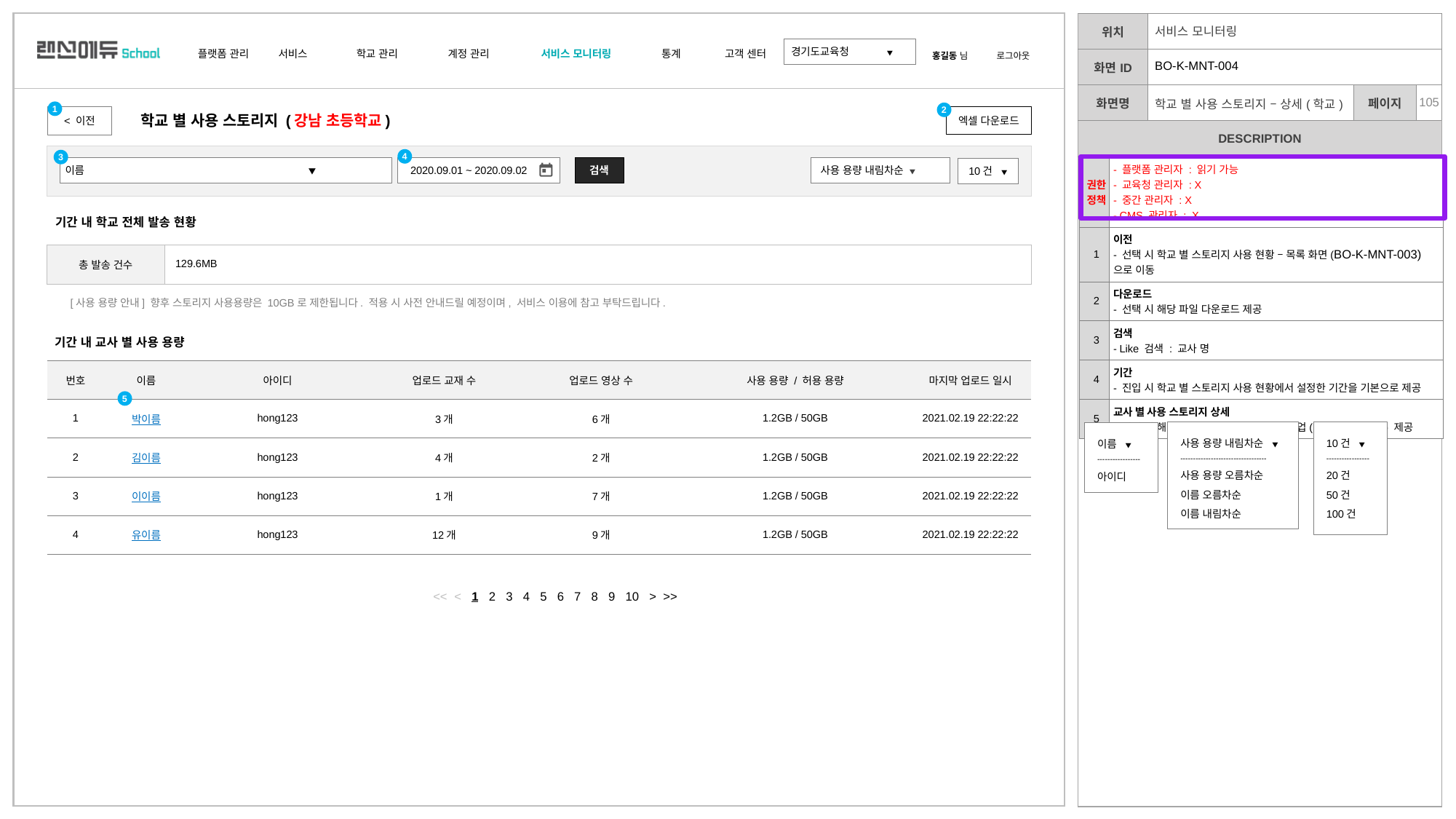

|  | 서비스 모니터링 |  |  |
| --- | --- | --- | --- |
|  | BO-K-MNT-004 |  |  |
|  | 학교 별 사용 스토리지 – 상세(학교) |  |  |
1
2
< 이전
엑셀 다운로드
학교 별 사용 스토리지 (강남 초등학교)

4
3

| 권한 정책 | - 플랫폼 관리자 : 읽기 가능 - 교육청 관리자 : X - 중간 관리자 : X - CMS 관리자 : X |
| --- | --- |
| 1 | 이전 - 선택 시 학교 별 스토리지 사용 현황 – 목록 화면(BO-K-MNT-003) 으로 이동 |
| 2 | 다운로드 - 선택 시 해당 파일 다운로드 제공 |
| 3 | 검색 - Like 검색 : 교사 명 |
| 4 | 기간 - 진입 시 학교 별 스토리지 사용 현황에서 설정한 기간을 기본으로 제공 |
| 5 | 교사 별 사용 스토리지 상세 - 선택 시 해당 교사 사용 스토리지 상세 팝업(BO-K-MNT-005) 제공 |
이름                                                                             ▼
 사용 용량 내림차순  ▼
2020.09.01 ~ 2020.09.02

검색

10건   ▼
기간 내 학교 전체 발송 현황
| 총 발송 건수 | 129.6MB |
| --- | --- |
[사용 용량 안내] 향후 스토리지 사용용량은 10GB로 제한됩니다. 적용 시 사전 안내드릴 예정이며, 서비스 이용에 참고 부탁드립니다.
기간 내 교사 별 사용 용량
| 번호 | 이름 | 아이디 | 업로드 교재 수 | 업로드 영상 수 | 사용 용량 / 허용 용량 | 마지막 업로드 일시 |
| --- | --- | --- | --- | --- | --- | --- |
| 1 | 박이름 | hong123 | 3개 | 6개 | 1.2GB / 50GB | 2021.02.19 22:22:22 |
| 2 | 김이름 | hong123 | 4개 | 2개 | 1.2GB / 50GB | 2021.02.19 22:22:22 |
| 3 | 이이름 | hong123 | 1개 | 7개 | 1.2GB / 50GB | 2021.02.19 22:22:22 |
| 4 | 유이름 | hong123 | 12개 | 9개 | 1.2GB / 50GB | 2021.02.19 22:22:22 |
5
사용 용량 내림차순   ▼
----------------------------------
사용 용량 오름차순
이름 오름차순
이름 내림차순
10건   ▼
-----------------
20건
50건
100건
이름   ▼
-----------------
아이디
<<  <   1   2   3   4   5   6   7   8   9   10   >  >>